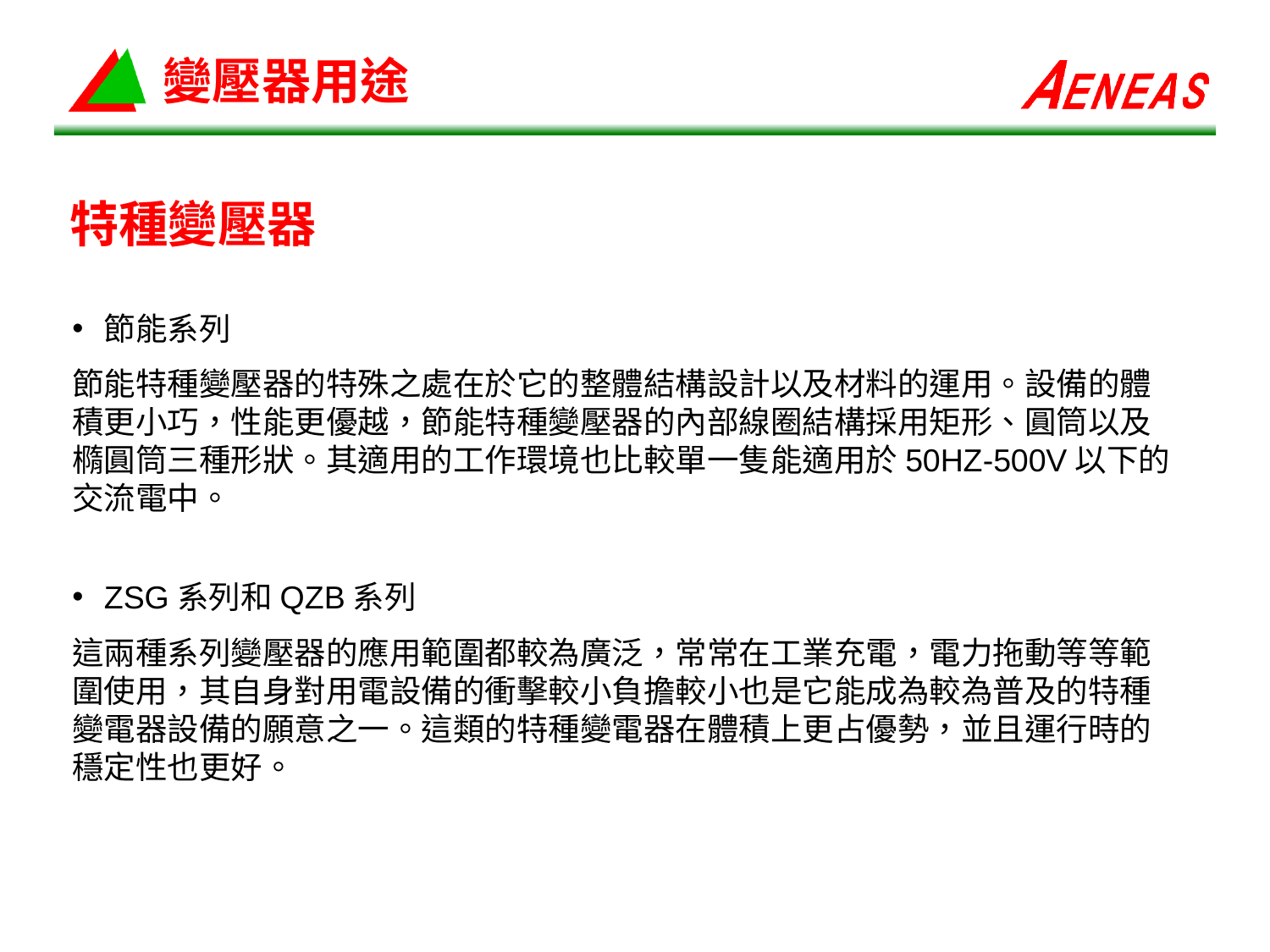

# 變壓器用途
特種變壓器
節能系列
節能特種變壓器的特殊之處在於它的整體結構設計以及材料的運用。設備的體積更小巧，性能更優越，節能特種變壓器的內部線圈結構採用矩形、圓筒以及橢圓筒三種形狀。其適用的工作環境也比較單一隻能適用於50HZ-500V以下的交流電中。

ZSG系列和QZB系列
這兩種系列變壓器的應用範圍都較為廣泛，常常在工業充電，電力拖動等等範圍使用，其自身對用電設備的衝擊較小負擔較小也是它能成為較為普及的特種變電器設備的願意之一。這類的特種變電器在體積上更占優勢，並且運行時的穩定性也更好。